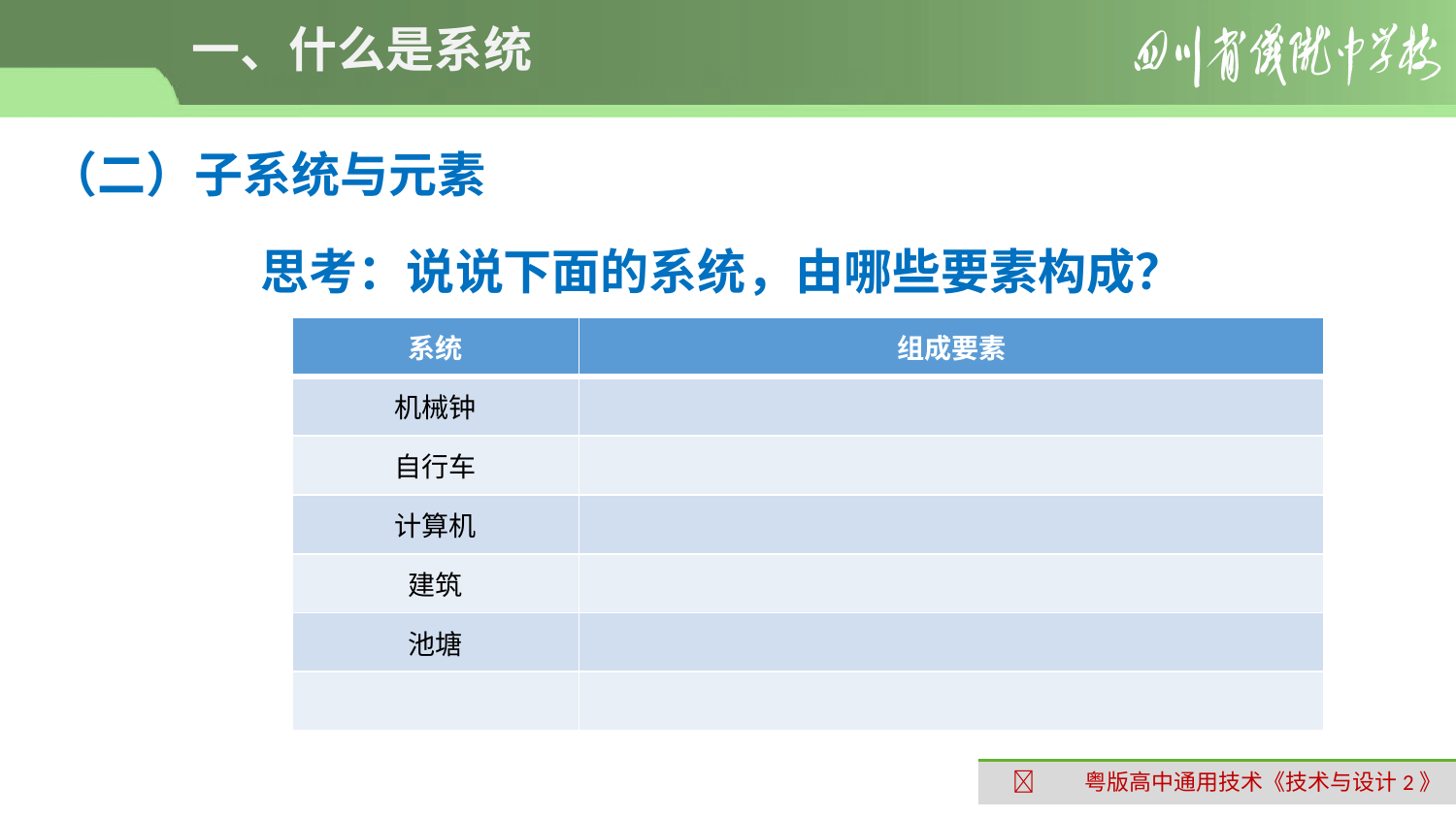

# 一、什么是系统
（二）子系统与元素
思考：说说下面的系统，由哪些要素构成？
| 系统 | 组成要素 |
| --- | --- |
| 机械钟 |  |
| 自行车 |  |
| 计算机 |  |
| 建筑 |  |
| 池塘 |  |
|  |  |